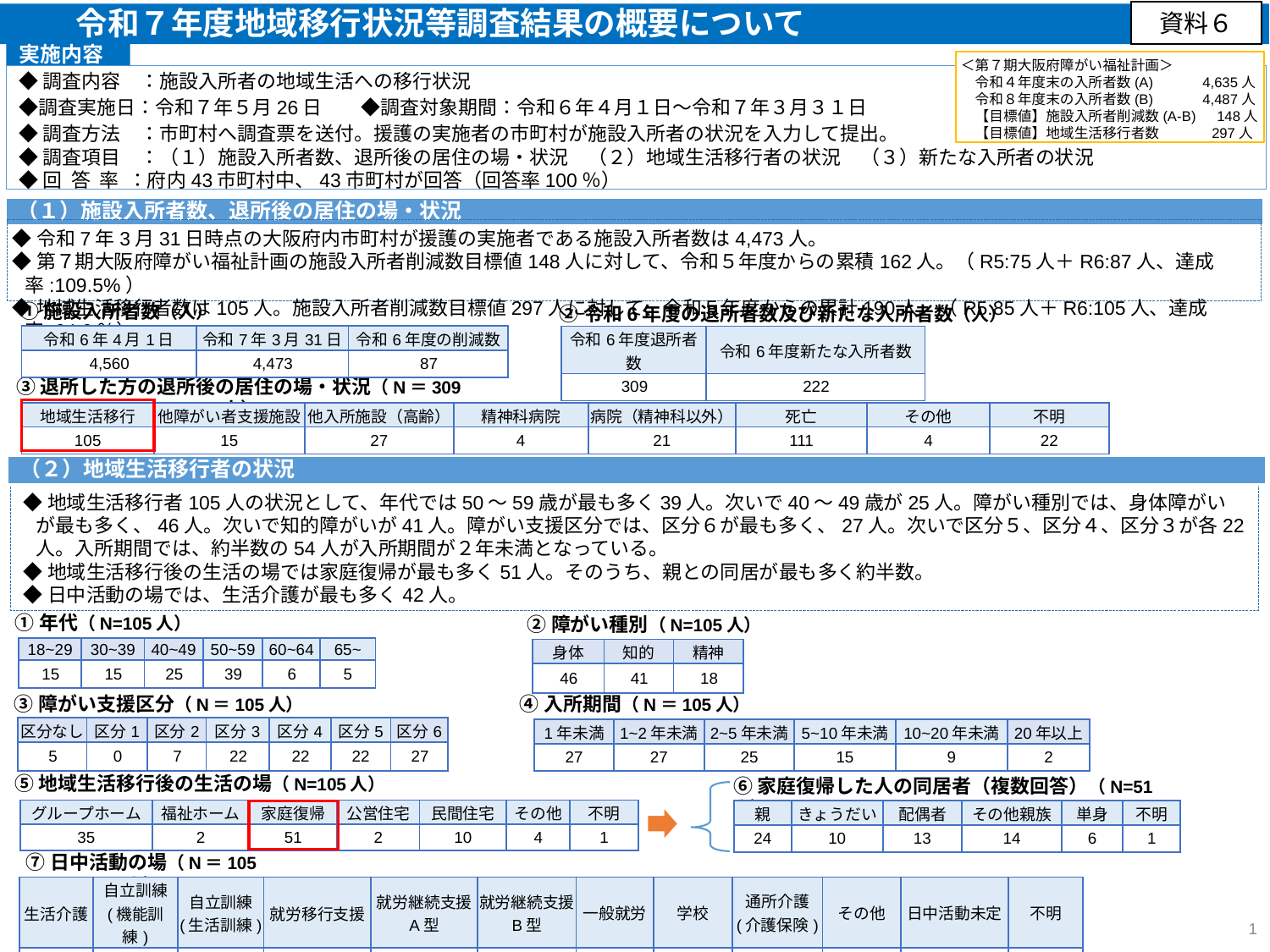

資料６
　　令和７年度地域移行状況等調査結果の概要について
実施内容
＜第７期大阪府障がい福祉計画＞
　令和４年度末の入所者数(A)　　　4,635人
　令和８年度末の入所者数(B)　　　4,487人
　【目標値】施設入所者削減数(A-B)　148人
　【目標値】地域生活移行者数　　　  297人
◆調査内容　：施設入所者の地域生活への移行状況　　
◆調査実施日：令和７年５月26日　　◆調査対象期間：令和６年４月１日～令和７年３月３１日
◆調査方法　：市町村へ調査票を送付。援護の実施者の市町村が施設入所者の状況を入力して提出。
◆調査項目　：（１）施設入所者数、退所後の居住の場・状況　（２）地域生活移行者の状況　（３）新たな入所者の状況
◆回  答  率  ：府内43市町村中、43市町村が回答（回答率100％）
（１）施設入所者数、退所後の居住の場・状況
◆令和7年3月31日時点の大阪府内市町村が援護の実施者である施設入所者数は4,473人。
◆第７期大阪府障がい福祉計画の施設入所者削減数目標値148人に対して、令和５年度からの累積162人。（R5:75人＋R6:87人、達成率:109.5%）
◆地域生活移行者数は105人。施設入所者削減数目標値297人に対して、令和５年度からの累計190人。（R5:85人＋R6:105人、達成率:64.0％）

①施設入所者数（人）
②令和6年度の退所者数及び新たな入所者数（人）
| 令和6年4月1日 | 令和7年3月31日 | 令和6年度の削減数 |
| --- | --- | --- |
| 4,560 | 4,473 | 87 |
| 令和6年度退所者数 | 令和6年度新たな入所者数 |
| --- | --- |
| 309 | 222 |
③退所した方の退所後の居住の場・状況（N＝309人）

| 地域生活移行 | 他障がい者支援施設 | 他入所施設（高齢） | 精神科病院 | 病院（精神科以外） | 死亡 | その他 | 不明 |
| --- | --- | --- | --- | --- | --- | --- | --- |
| 105 | 15 | 27 | 4 | 21 | 111 | 4 | 22 |
（２）地域生活移行者の状況
◆地域生活移行者105人の状況として、年代では50～59歳が最も多く39人。次いで40～49歳が25人。障がい種別では、身体障がいが最も多く、46人。次いで知的障がいが41人。障がい支援区分では、区分６が最も多く、27人。次いで区分５、区分４、区分３が各22人。入所期間では、約半数の54人が入所期間が２年未満となっている。
◆地域生活移行後の生活の場では家庭復帰が最も多く51人。そのうち、親との同居が最も多く約半数。
◆日中活動の場では、生活介護が最も多く42人。
①年代（N=105人）
②障がい種別（N=105人）
| 18~29 | 30~39 | 40~49 | 50~59 | 60~64 | 65~ |
| --- | --- | --- | --- | --- | --- |
| 15 | 15 | 25 | 39 | 6 | 5 |
| 身体 | 知的 | 精神 |
| --- | --- | --- |
| 46 | 41 | 18 |
③障がい支援区分（N＝105人）

④入所期間（N＝105人）
| 区分なし | 区分1 | 区分2 | 区分3 | 区分4 | 区分5 | 区分6 |
| --- | --- | --- | --- | --- | --- | --- |
| 5 | 0 | 7 | 22 | 22 | 22 | 27 |
| 1年未満 | 1~2年未満 | 2~5年未満 | 5~10年未満 | 10~20年未満 | 20年以上 |
| --- | --- | --- | --- | --- | --- |
| 27 | 27 | 25 | 15 | 9 | 2 |
⑤地域生活移行後の生活の場（N=105人）
⑥家庭復帰した人の同居者（複数回答）（N=51人）

| グループホーム | 福祉ホーム | 家庭復帰 | 公営住宅 | 民間住宅 | その他 | 不明 |
| --- | --- | --- | --- | --- | --- | --- |
| 35 | 2 | 51 | 2 | 10 | 4 | 1 |
| 親 | きょうだい | 配偶者 | その他親族 | 単身 | 不明 |
| --- | --- | --- | --- | --- | --- |
| 24 | 10 | 13 | 14 | 6 | 1 |

⑦日中活動の場（N＝105人）
| 生活介護 | 自立訓練 (機能訓練) | 自立訓練 (生活訓練) | 就労移行支援 | 就労継続支援 A型 | 就労継続支援 B型 | 一般就労 | 学校 | 通所介護 (介護保険) | その他 | 日中活動未定 | 不明 |
| --- | --- | --- | --- | --- | --- | --- | --- | --- | --- | --- | --- |
| 42 | 4 | 3 | 5 | 3 | 19 | 2 | 1 | 3 | 6 | 6 | 11 |
1